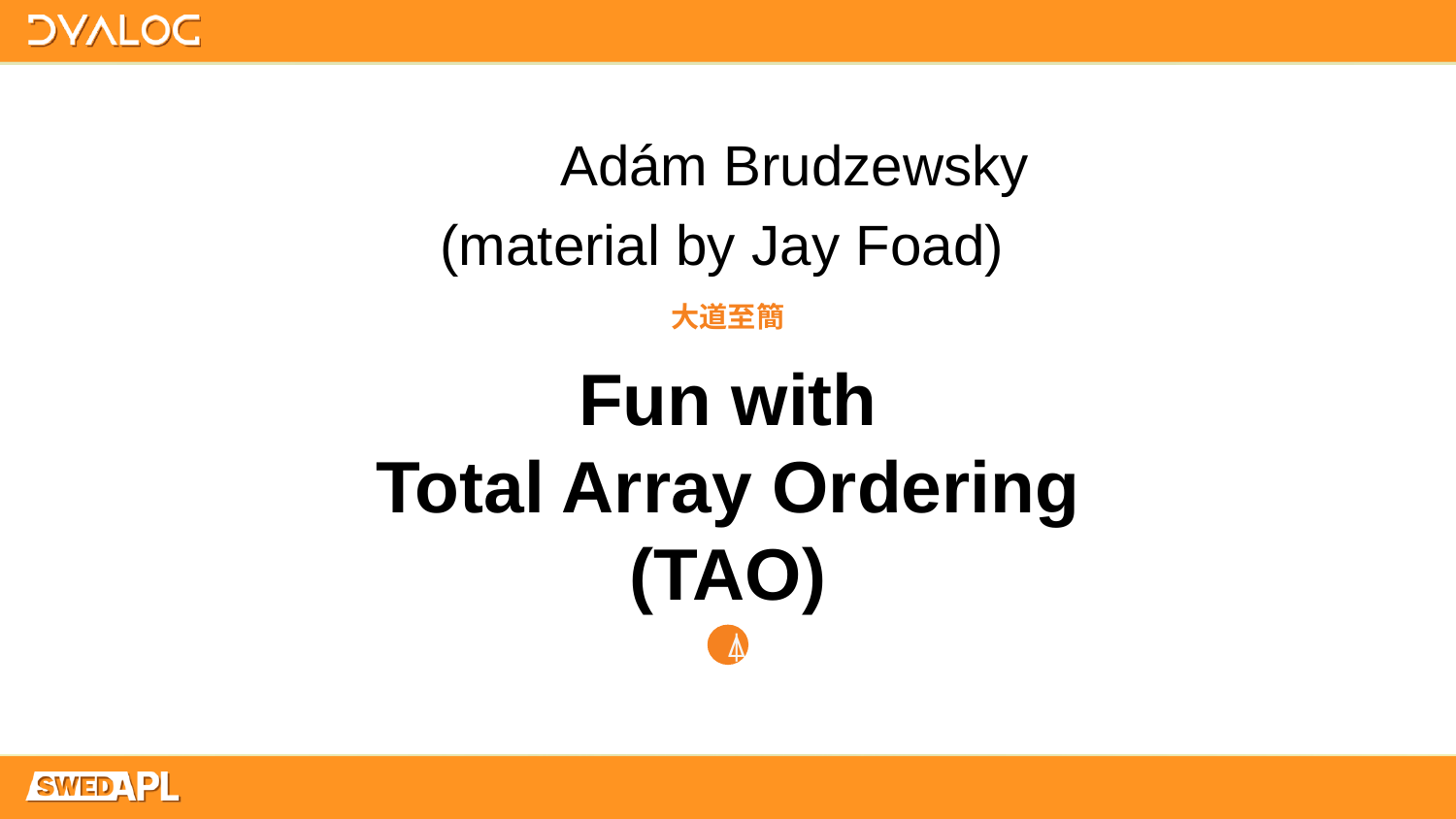

Adám Brudzewsky
(material by Jay Foad)
大道至簡
# Fun with Total Array Ordering (TAO)
⍒⍋